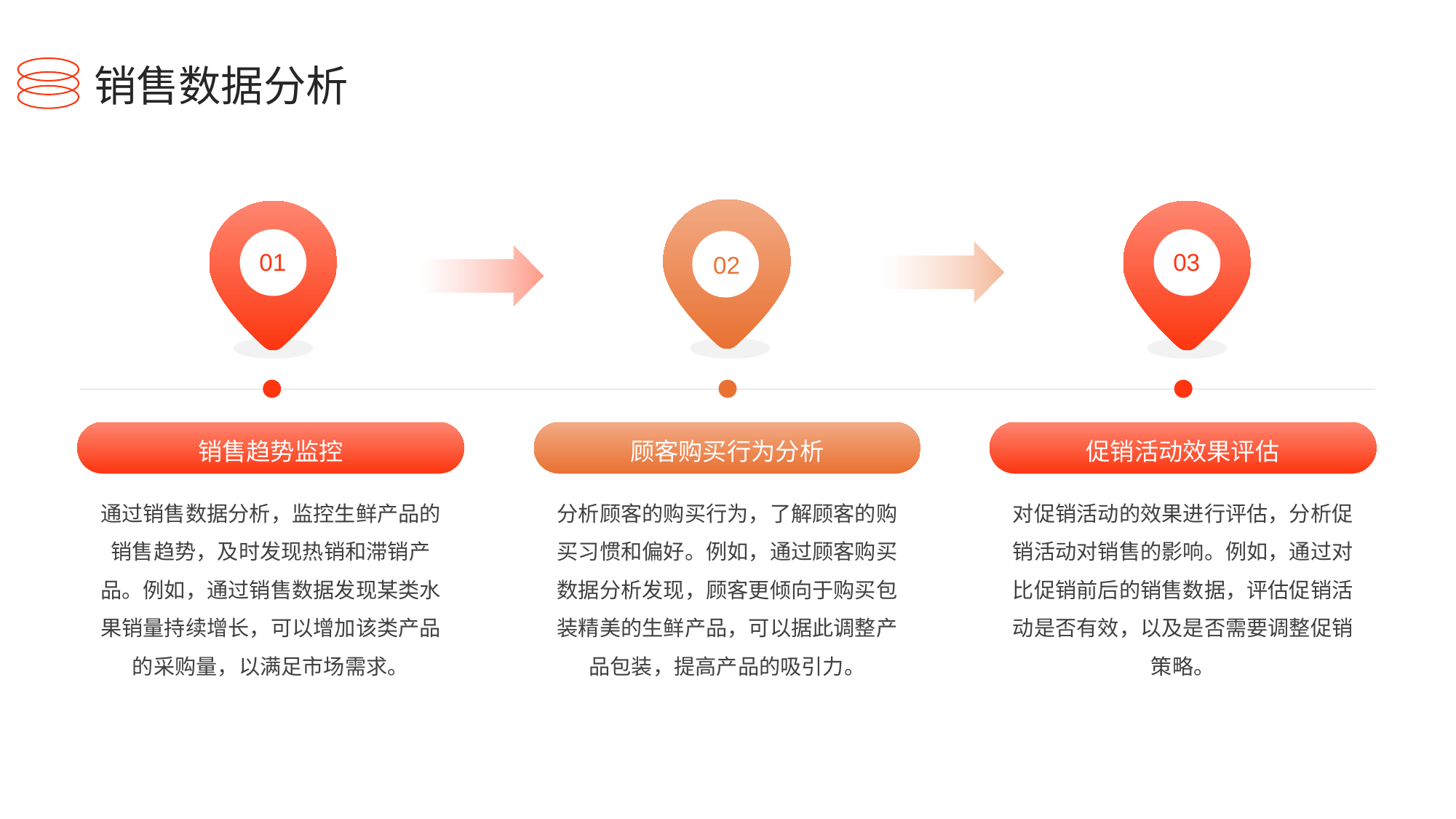

销售数据分析

01
03

02

销售趋势监控
顾客购买行为分析
促销活动效果评估
通过销售数据分析，监控生鲜产品的销售趋势，及时发现热销和滞销产品。例如，通过销售数据发现某类水果销量持续增长，可以增加该类产品的采购量，以满足市场需求。
分析顾客的购买行为，了解顾客的购买习惯和偏好。例如，通过顾客购买数据分析发现，顾客更倾向于购买包装精美的生鲜产品，可以据此调整产品包装，提高产品的吸引力。
对促销活动的效果进行评估，分析促销活动对销售的影响。例如，通过对比促销前后的销售数据，评估促销活动是否有效，以及是否需要调整促销策略。